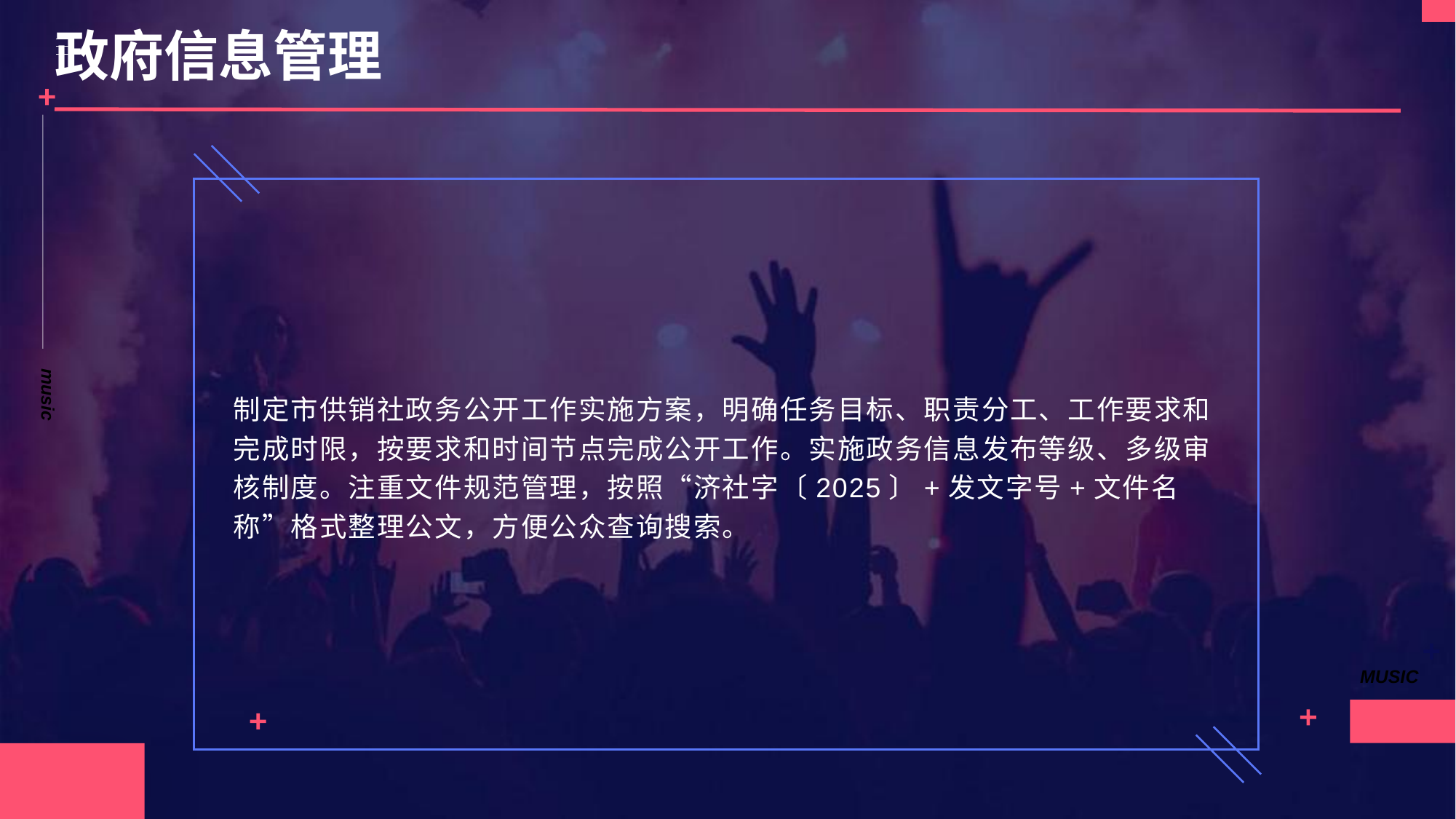

政府信息管理

music

制定市供销社政务公开工作实施方案，明确任务目标、职责分工、工作要求和完成时限，按要求和时间节点完成公开工作。实施政务信息发布等级、多级审核制度。注重文件规范管理，按照“济社字〔2025〕+发文字号+文件名称”格式整理公文，方便公众查询搜索。

MUSIC